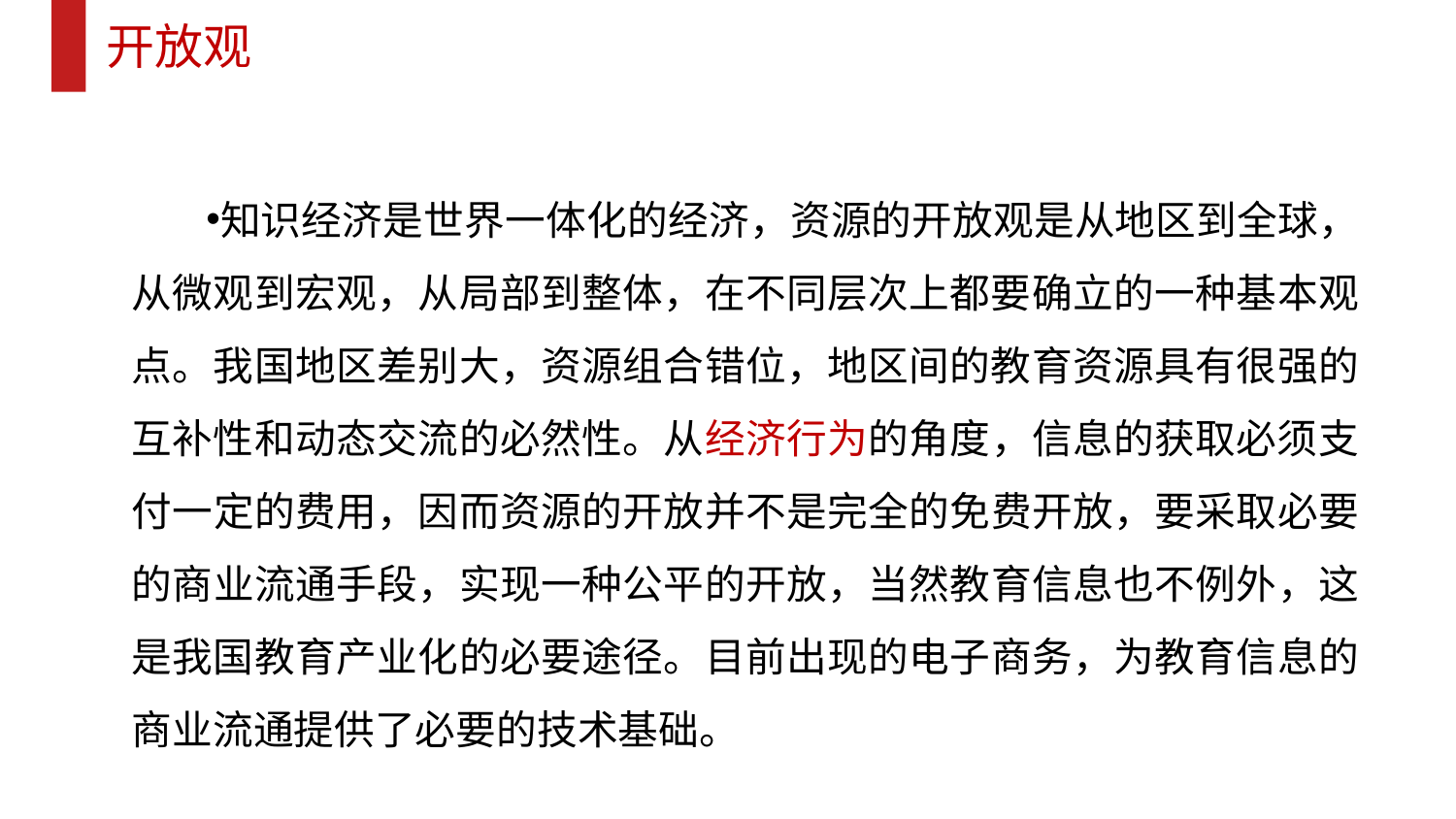

开放观
知识经济是世界一体化的经济，资源的开放观是从地区到全球，从微观到宏观，从局部到整体，在不同层次上都要确立的一种基本观点。我国地区差别大，资源组合错位，地区间的教育资源具有很强的互补性和动态交流的必然性。从经济行为的角度，信息的获取必须支付一定的费用，因而资源的开放并不是完全的免费开放，要采取必要的商业流通手段，实现一种公平的开放，当然教育信息也不例外，这是我国教育产业化的必要途径。目前出现的电子商务，为教育信息的商业流通提供了必要的技术基础。